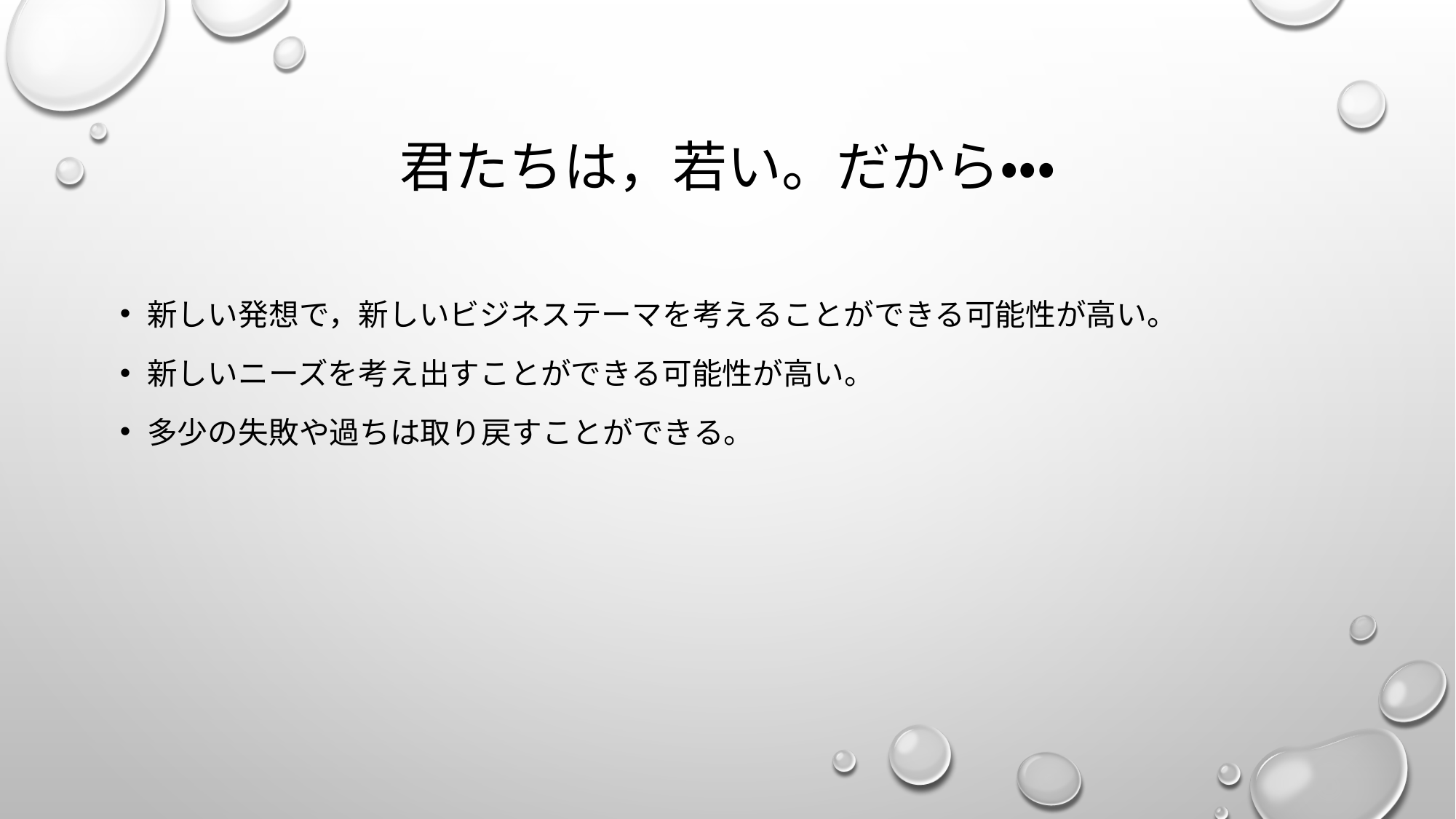

# 君たちは，若い。だから・・・
新しい発想で，新しいビジネステーマを考えることができる可能性が高い。
新しいニーズを考え出すことができる可能性が高い。
多少の失敗や過ちは取り戻すことができる。